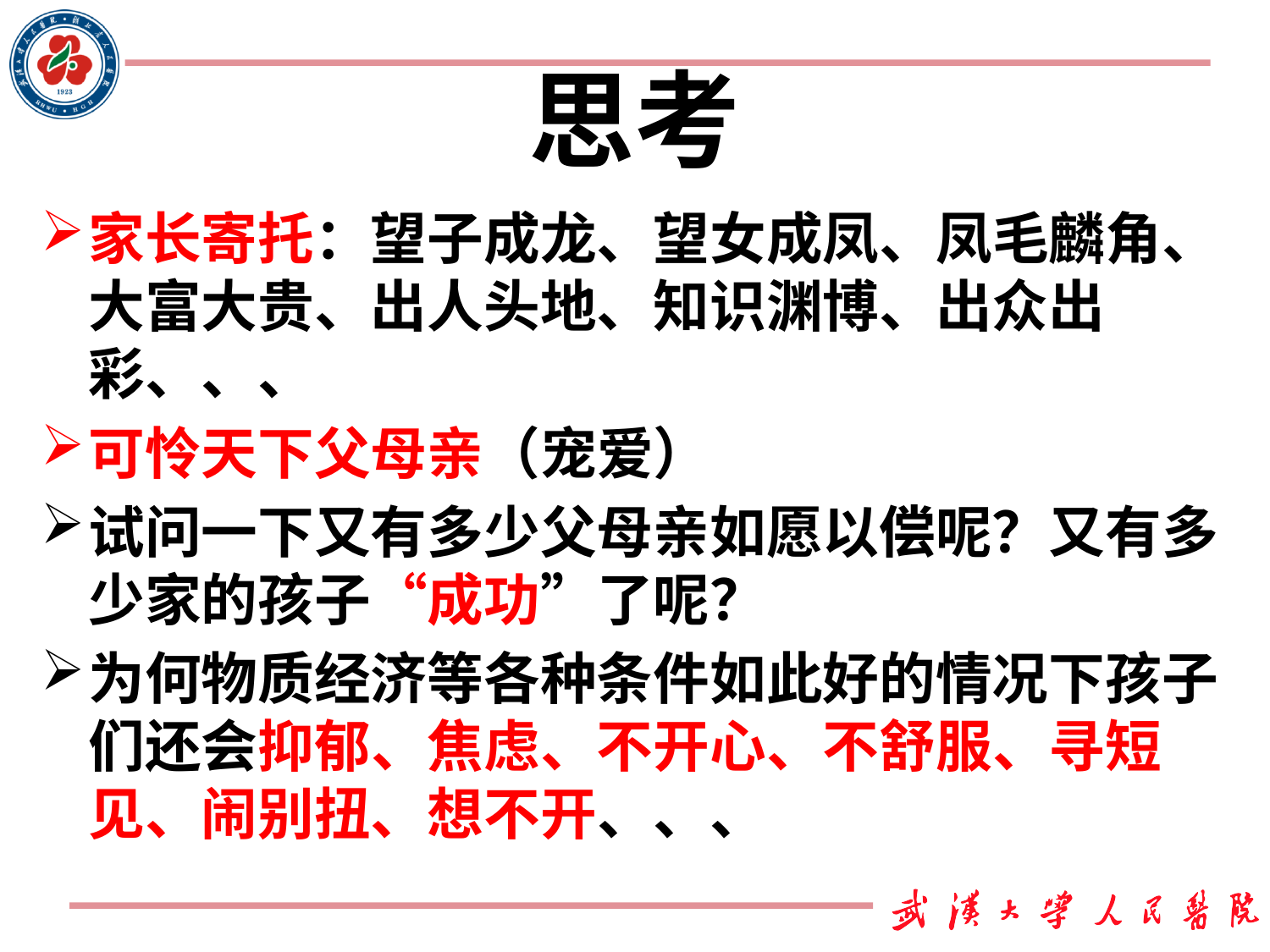

# 思考
家长寄托：望子成龙、望女成凤、凤毛麟角、大富大贵、出人头地、知识渊博、出众出彩、、、
可怜天下父母亲（宠爱）
试问一下又有多少父母亲如愿以偿呢？又有多少家的孩子“成功”了呢？
为何物质经济等各种条件如此好的情况下孩子们还会抑郁、焦虑、不开心、不舒服、寻短见、闹别扭、想不开、、、